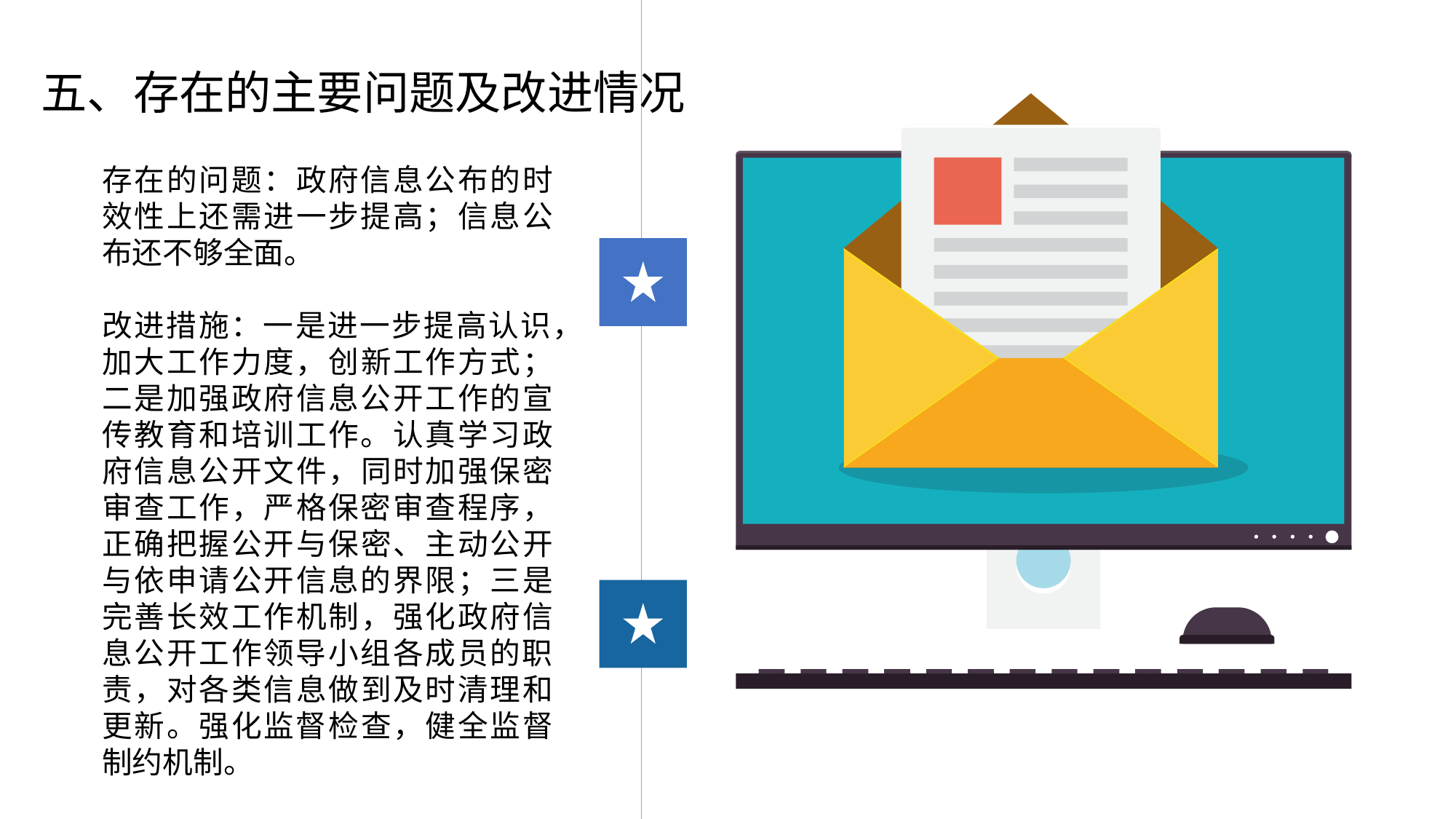

五、存在的主要问题及改进情况

存在的问题：政府信息公布的时效性上还需进一步提高；信息公布还不够全面。

改进措施：一是进一步提高认识，加大工作力度，创新工作方式；二是加强政府信息公开工作的宣传教育和培训工作。认真学习政府信息公开文件，同时加强保密审查工作，严格保密审查程序，正确把握公开与保密、主动公开与依申请公开信息的界限；三是完善长效工作机制，强化政府信息公开工作领导小组各成员的职责，对各类信息做到及时清理和更新。强化监督检查，健全监督制约机制。